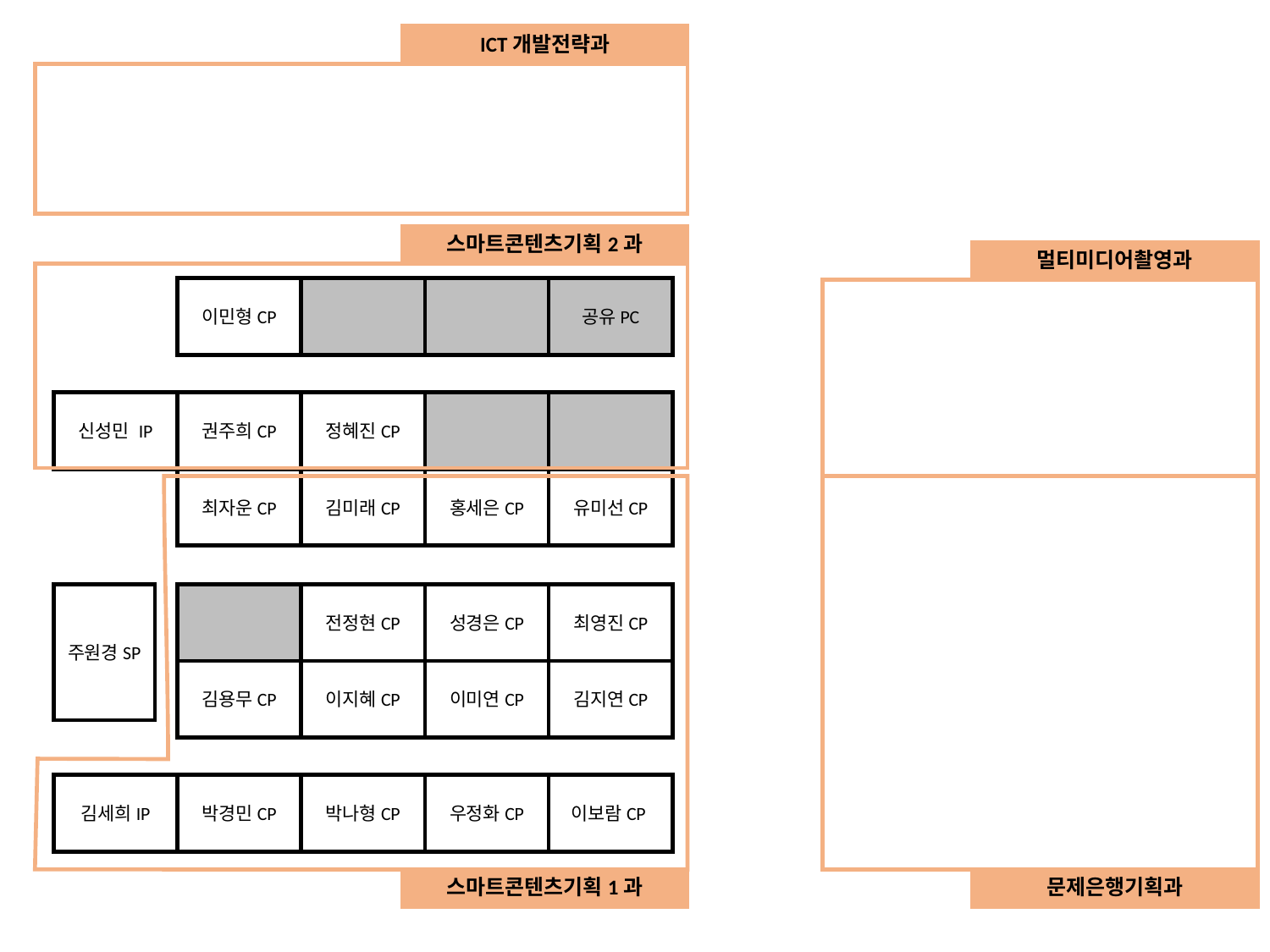

ICT개발전략과

스마트콘텐츠기획2과
멀티미디어촬영과

이민형CP

공유PC

신성민 IP
권주희CP
정혜진CP

최자운CP
김미래CP
홍세은CP
유미선CP

주원경SP

전정현CP
성경은CP
최영진CP
김용무CP
이지혜CP
이미연CP
김지연CP

김세희IP
박경민CP
박나형CP
우정화CP
이보람CP
문제은행기획과
스마트콘텐츠기획1과